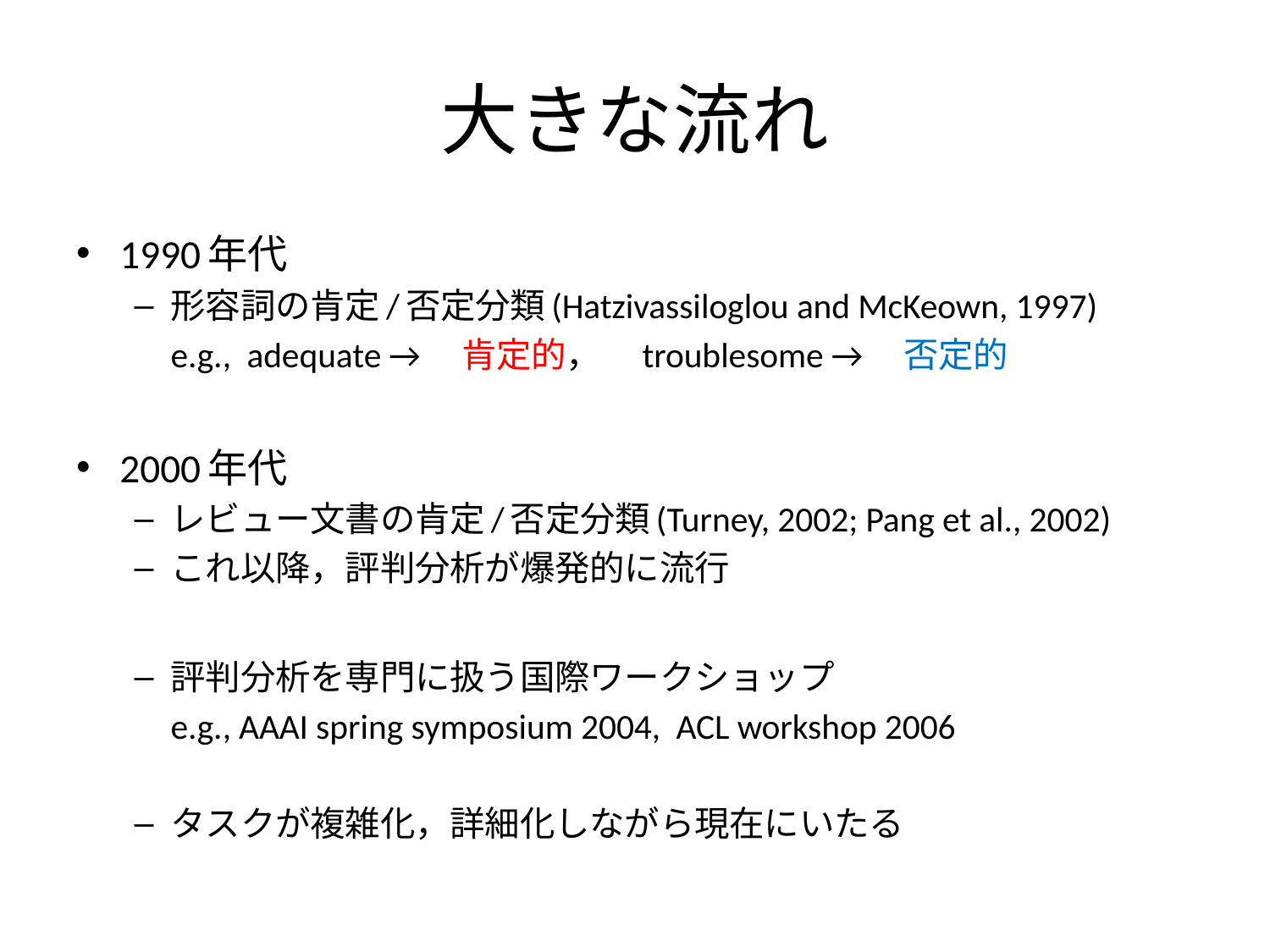

# 大きな流れ
1990年代
形容詞の肯定/否定分類(Hatzivassiloglou and McKeown, 1997)
	e.g.,  adequate →　肯定的，　troublesome →　否定的

2000年代
レビュー文書の肯定/否定分類(Turney, 2002; Pang et al., 2002)
これ以降，評判分析が爆発的に流行

評判分析を専門に扱う国際ワークショップ
	e.g., AAAI spring symposium 2004,  ACL workshop 2006

タスクが複雑化，詳細化しながら現在にいたる